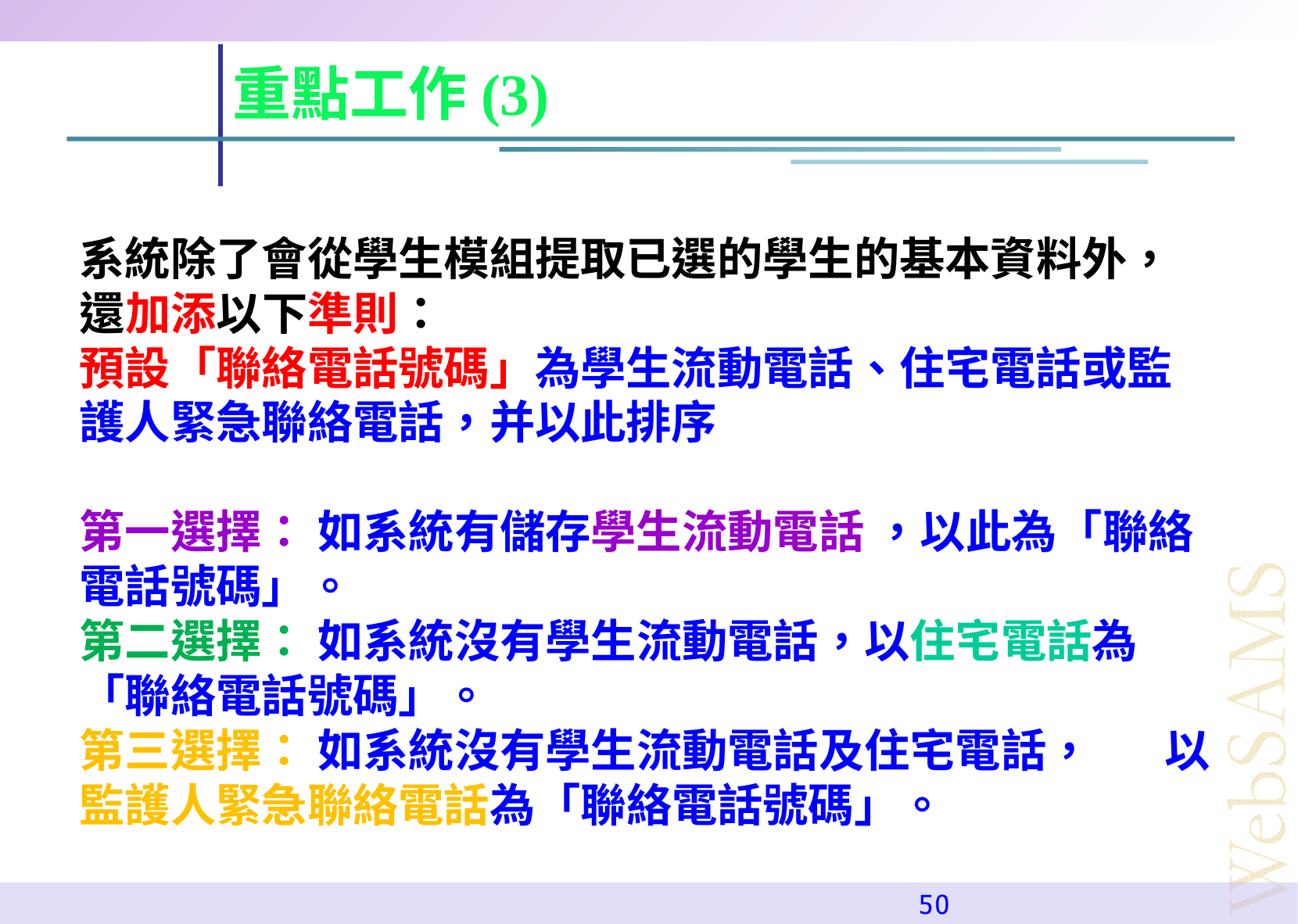

重點工作(3)

系統除了會從學生模組提取已選的學生的基本資料外，還加添以下準則：
預設「聯絡電話號碼」為學生流動電話、住宅電話或監護人緊急聯絡電話，并以此排序

第一選擇： 如系統有儲存學生流動電話 ，以此為「聯絡電話號碼」。
第二選擇： 如系統沒有學生流動電話，以住宅電話為   「聯絡電話號碼」。
第三選擇： 如系統沒有學生流動電話及住宅電話，       以監護人緊急聯絡電話為「聯絡電話號碼」。